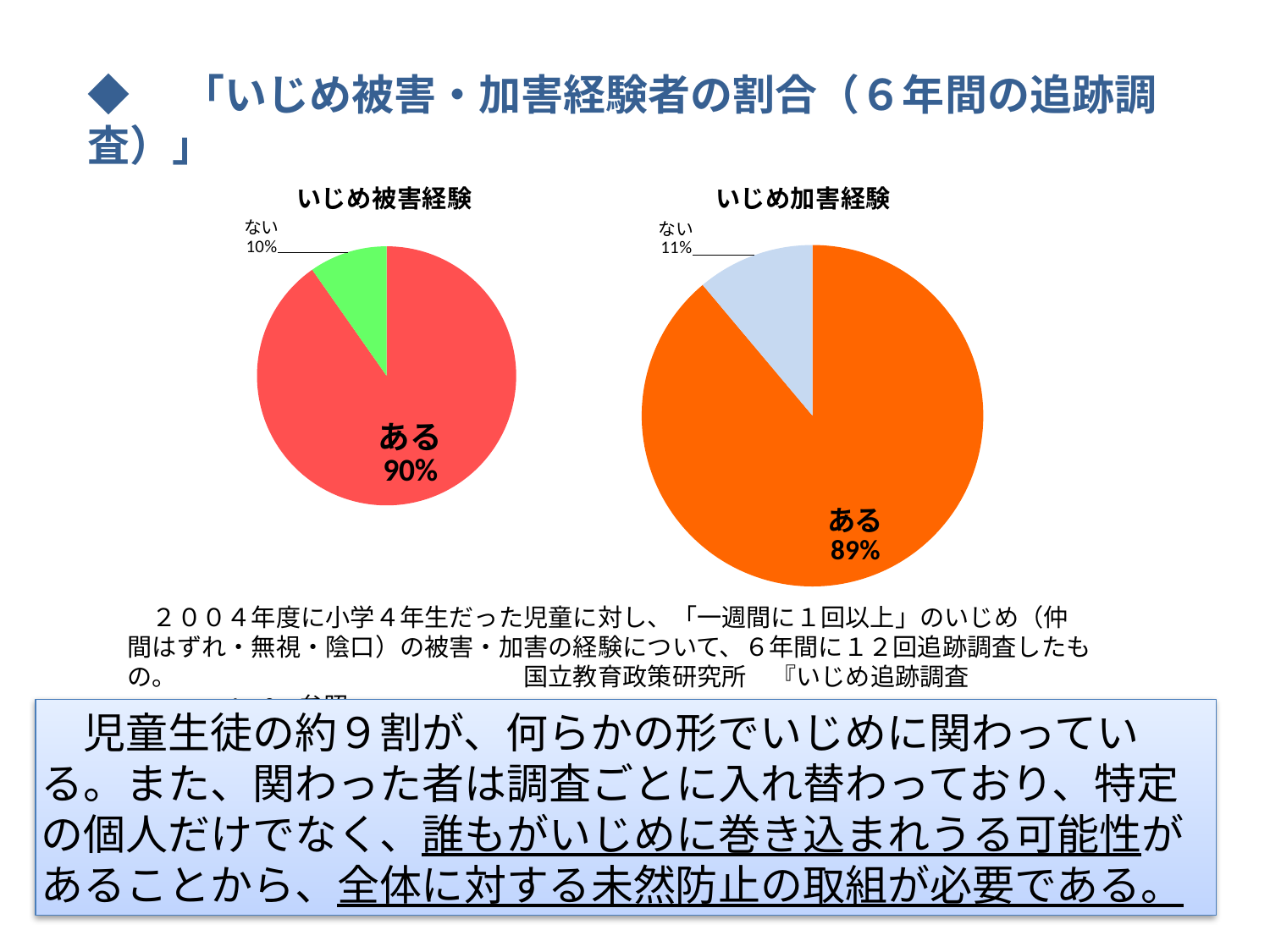

◆　「いじめ被害・加害経験者の割合（６年間の追跡調査）」

### Chart: いじめ被害経験

| Category | 週に1回以上のいじめ被害経験 |
|---|---|
| ある | 90.26845637583891 |
| ない | 9.731543624161068 |

### Chart: いじめ加害経験

| Category | 週に1回以上のいじめ加害経験 |
|---|---|
| ある | 88.5906040268457 |
| ない | 11.073825503355705 |
　２００４年度に小学４年生だった児童に対し、「一週間に１回以上」のいじめ（仲間はずれ・無視・陰口）の被害・加害の経験について、６年間に１２回追跡調査したもの。　　　　　　　　　　　　　　国立教育政策研究所　『いじめ追跡調査 2004−2006 Q&A参照』
　児童生徒の約９割が、何らかの形でいじめに関わっている。また、関わった者は調査ごとに入れ替わっており、特定の個人だけでなく、誰もがいじめに巻き込まれうる可能性があることから、全体に対する未然防止の取組が必要である。